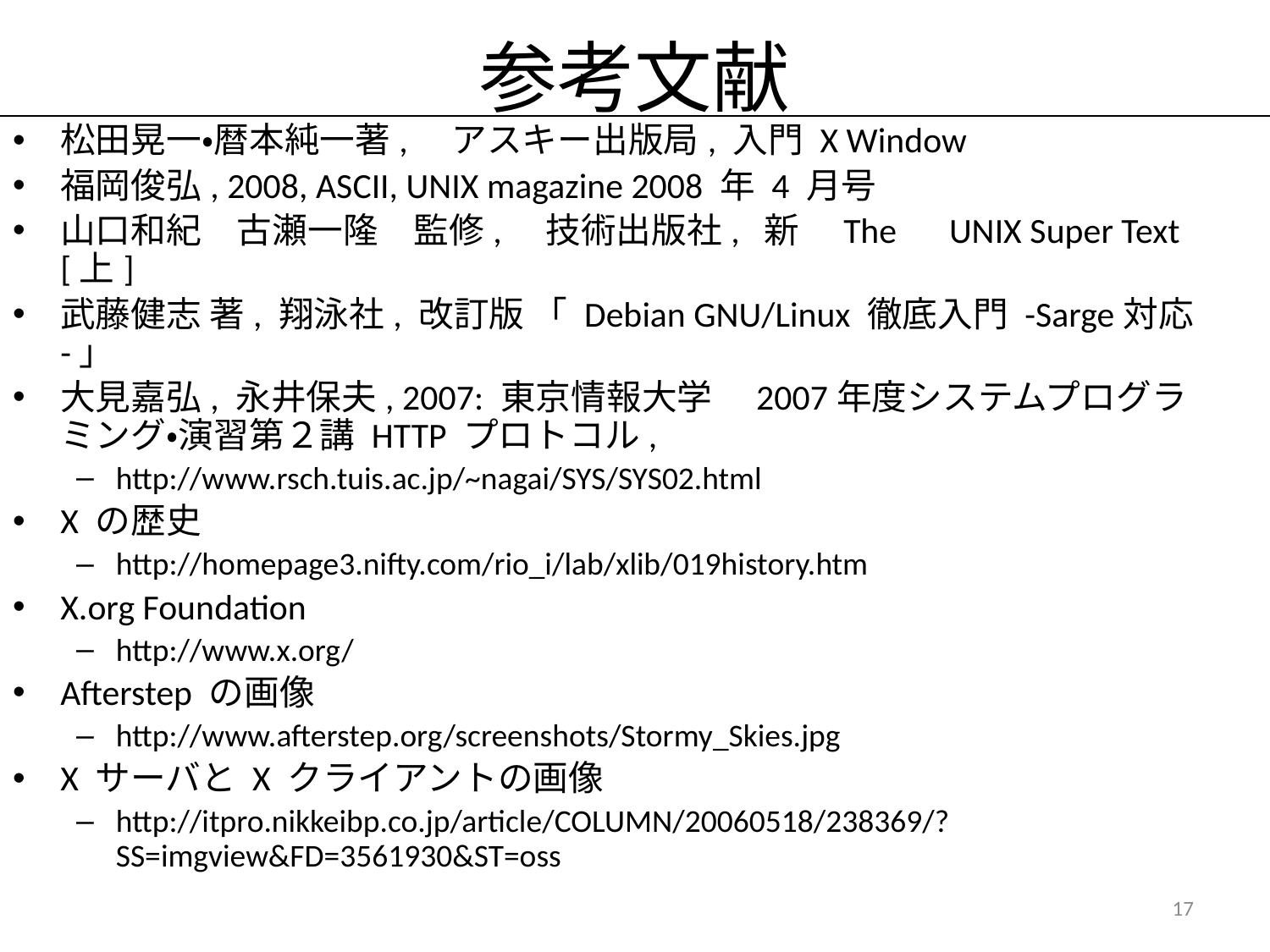

# 参考文献
松田晃一・暦本純一著,　アスキー出版局, 入門 X Window
福岡俊弘, 2008, ASCII, UNIX magazine 2008 年 4 月号
山口和紀　古瀬一隆　監修,　技術出版社,  新　The　UNIX Super Text [上]
武藤健志 著, 翔泳社, 改訂版 「 Debian GNU/Linux 徹底入門 -Sarge対応-」
大見嘉弘, 永井保夫, 2007: 東京情報大学　2007年度システムプログラミング・演習第２講 HTTP プロトコル,
http://www.rsch.tuis.ac.jp/~nagai/SYS/SYS02.html
X の歴史
http://homepage3.nifty.com/rio_i/lab/xlib/019history.htm
X.org Foundation
http://www.x.org/
Afterstep の画像
http://www.afterstep.org/screenshots/Stormy_Skies.jpg
X サーバと X クライアントの画像
http://itpro.nikkeibp.co.jp/article/COLUMN/20060518/238369/?SS=imgview&FD=3561930&ST=oss

17